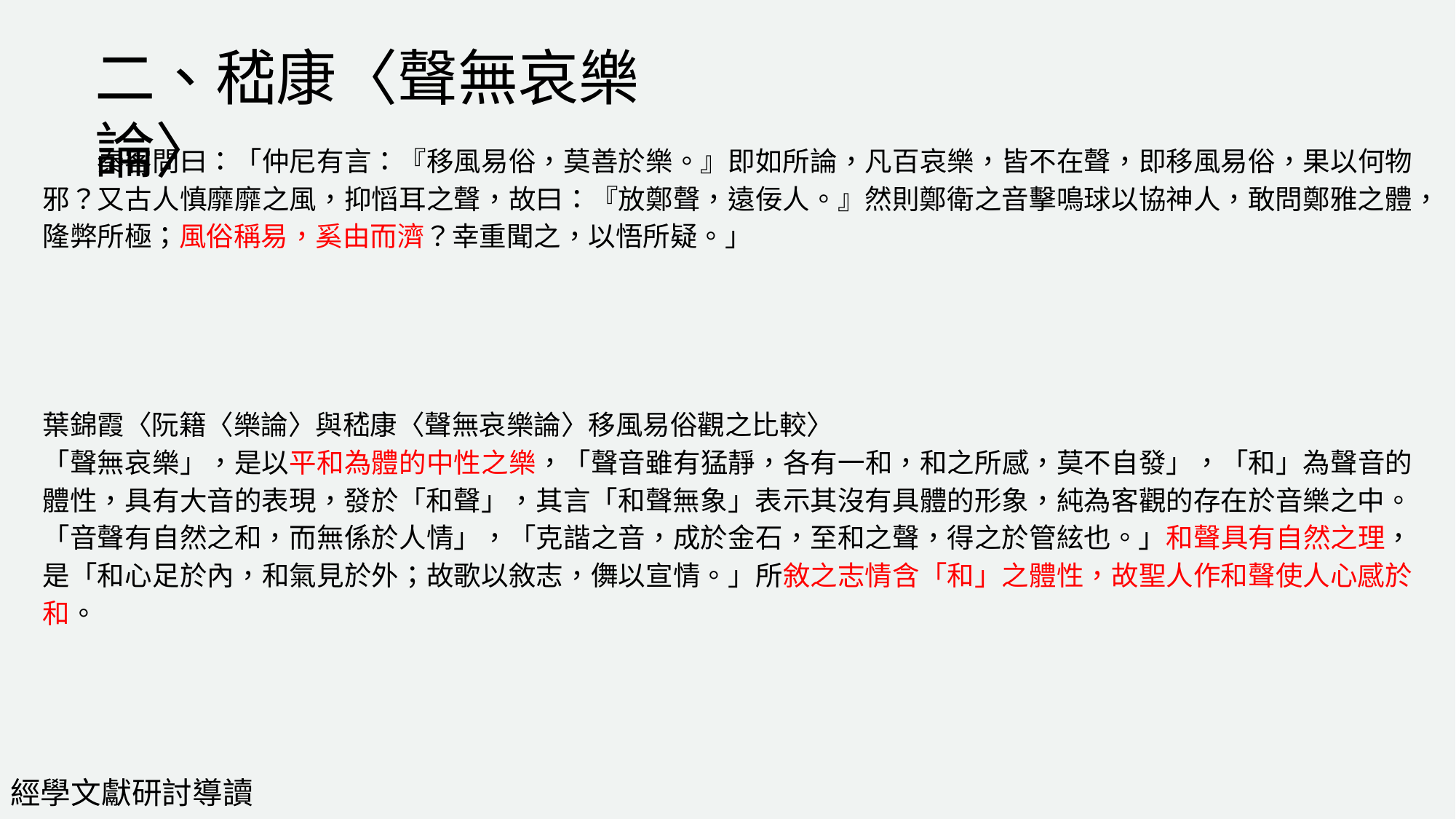

二、嵇康〈聲無哀樂論〉
　　秦客問曰：「仲尼有言：『移風易俗，莫善於樂。』即如所論，凡百哀樂，皆不在聲，即移風易俗，果以何物邪？又古人慎靡靡之風，抑慆耳之聲，故曰：『放鄭聲，遠佞人。』然則鄭衛之音擊鳴球以協神人，敢問鄭雅之體，隆弊所極；風俗稱易，奚由而濟？幸重聞之，以悟所疑。」

葉錦霞〈阮籍〈樂論〉與嵇康〈聲無哀樂論〉移風易俗觀之比較〉
「聲無哀樂」，是以平和為體的中性之樂，「聲音雖有猛靜，各有一和，和之所感，莫不自發」，「和」為聲音的體性，具有大音的表現，發於「和聲」，其言「和聲無象」表示其沒有具體的形象，純為客觀的存在於音樂之中。「音聲有自然之和，而無係於人情」，「克諧之音，成於金石，至和之聲，得之於管絃也。」和聲具有自然之理，是「和心足於內，和氣見於外；故歌以敘志，儛以宣情。」所敘之志情含「和」之體性，故聖人作和聲使人心感於和。